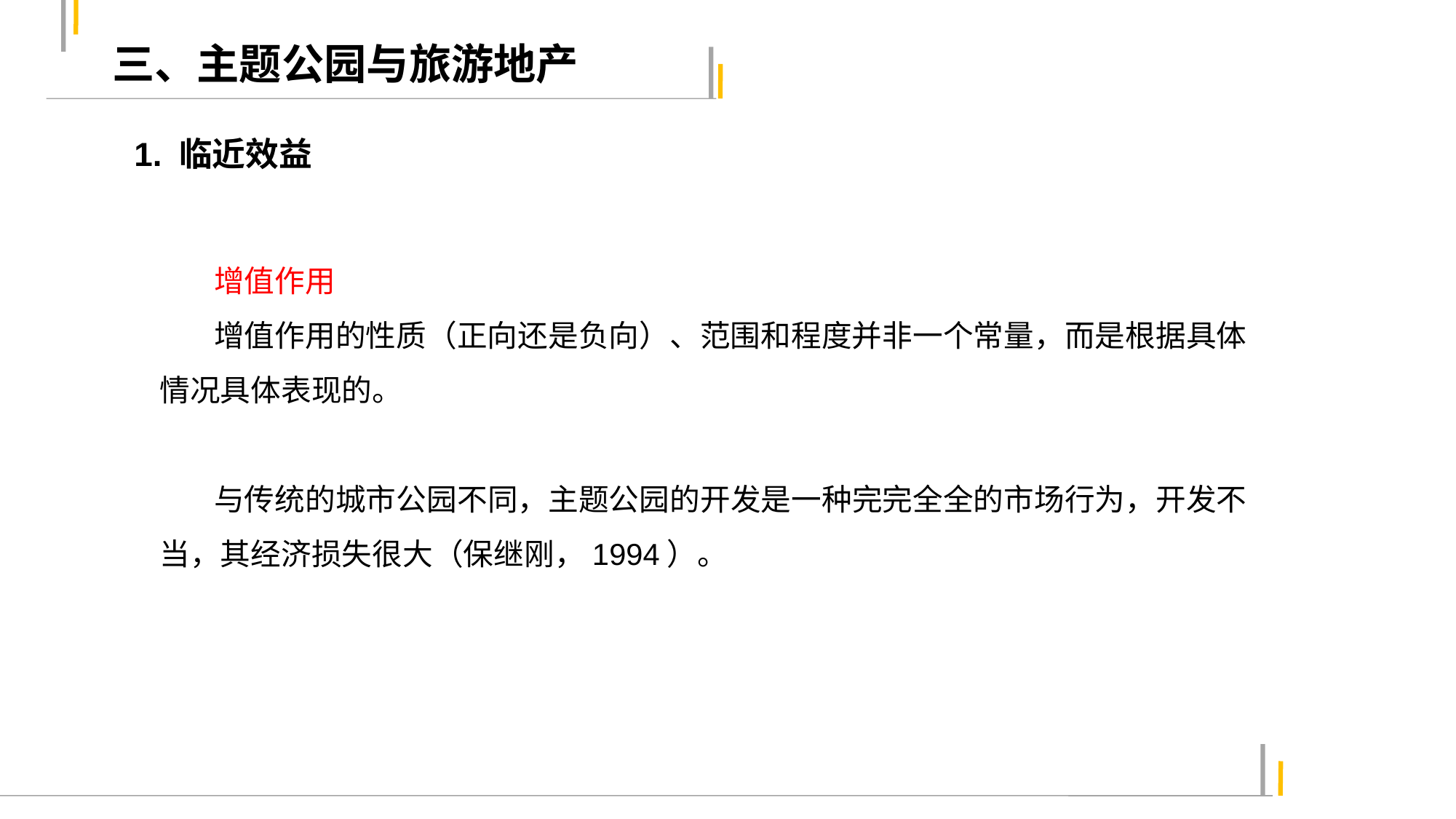

三、主题公园与旅游地产

1. 临近效益
       增值作用
       增值作用的性质（正向还是负向）、范围和程度并非一个常量，而是根据具体情况具体表现的。

       与传统的城市公园不同，主题公园的开发是一种完完全全的市场行为，开发不当，其经济损失很大（保继刚，1994）。